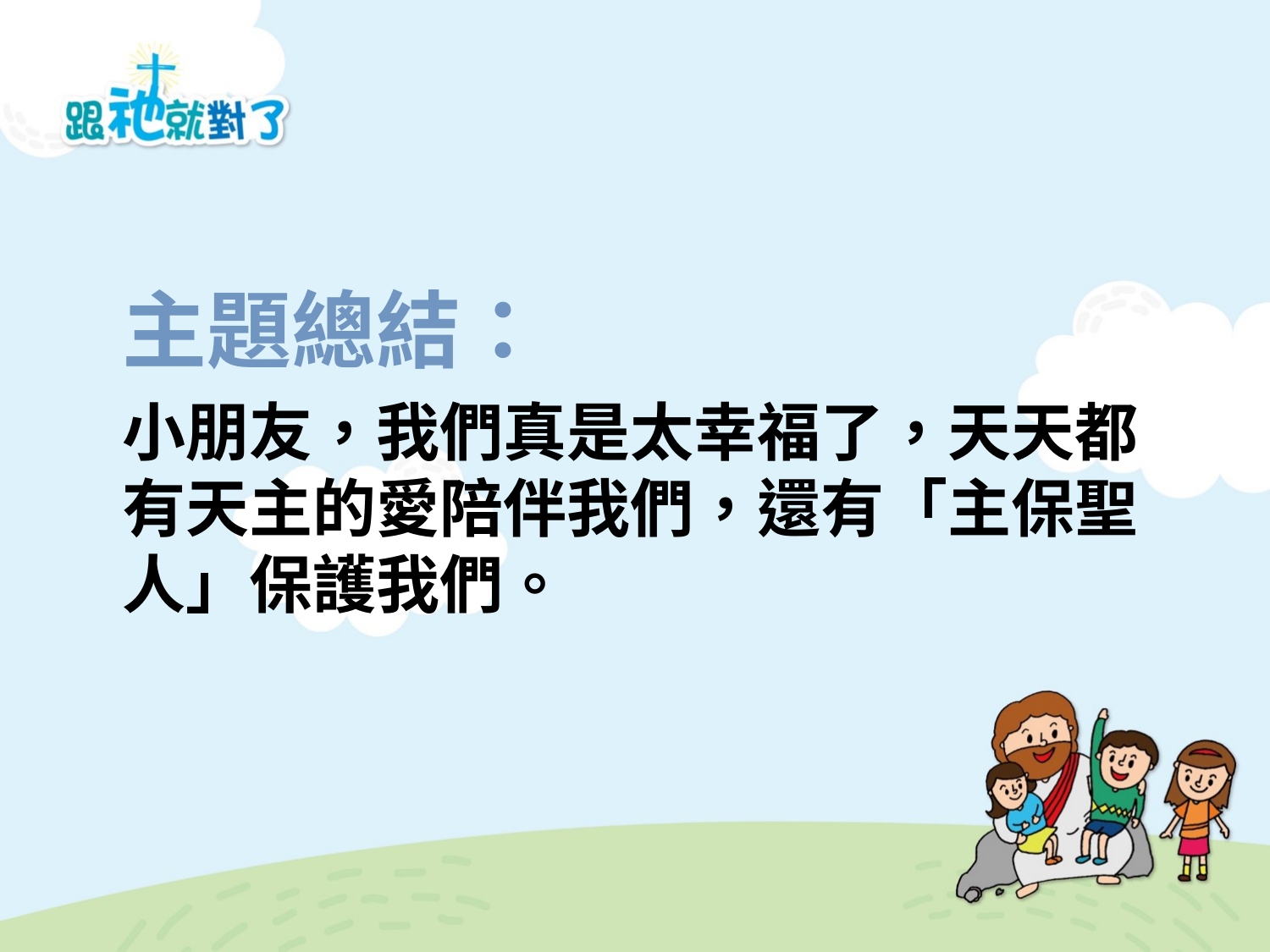

主題總結：
小朋友，我們真是太幸福了，天天都有天主的愛陪伴我們，還有「主保聖人」保護我們。